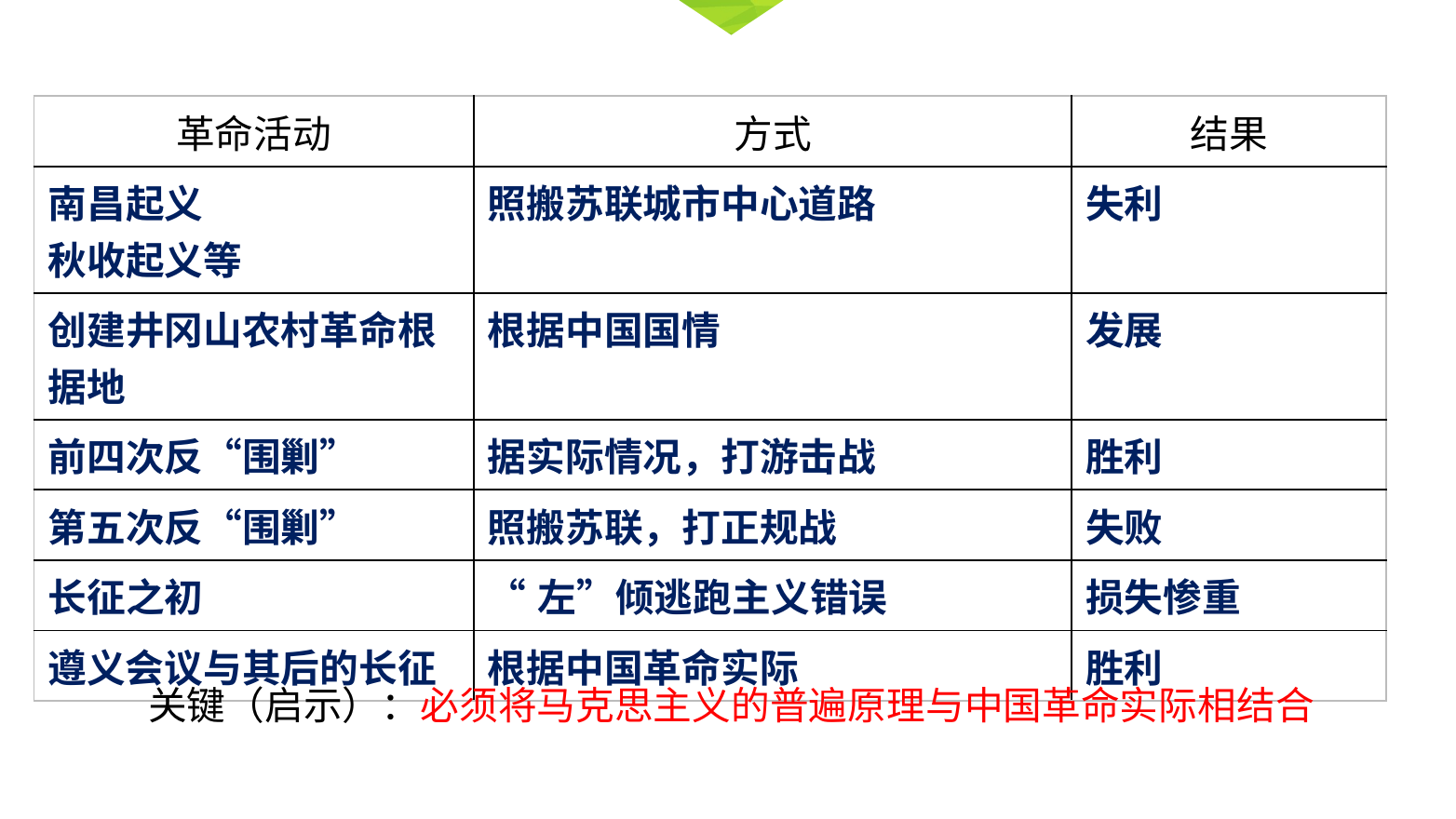

| 革命活动 | 方式 | 结果 |
| --- | --- | --- |
| 南昌起义 秋收起义等 | 照搬苏联城市中心道路 | 失利 |
| 创建井冈山农村革命根据地 | 根据中国国情 | 发展 |
| 前四次反“围剿” | 据实际情况，打游击战 | 胜利 |
| 第五次反“围剿” | 照搬苏联，打正规战 | 失败 |
| 长征之初 | “左”倾逃跑主义错误 | 损失惨重 |
| 遵义会议与其后的长征 | 根据中国革命实际 | 胜利 |
关键（启示）：必须将马克思主义的普遍原理与中国革命实际相结合